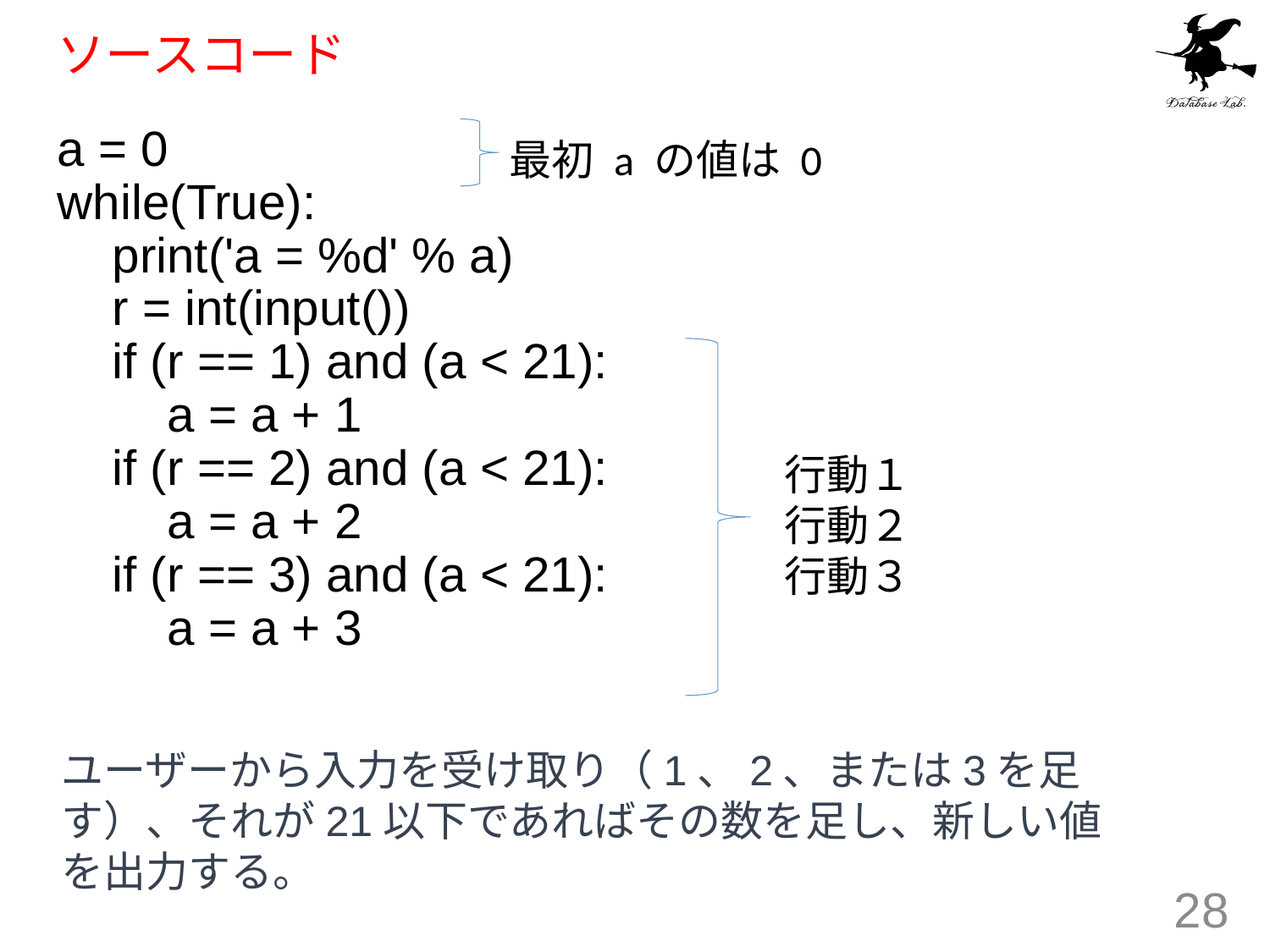

# ソースコード
a = 0
while(True):
    print('a = %d' % a)
    r = int(input())
    if (r == 1) and (a < 21):
        a = a + 1
    if (r == 2) and (a < 21):
        a = a + 2
    if (r == 3) and (a < 21):
        a = a + 3

最初 a の値は 0

行動１
行動２
行動３
ユーザーから入力を受け取り（1、2、または3を足す）、それが21以下であればその数を足し、新しい値を出力する。
28